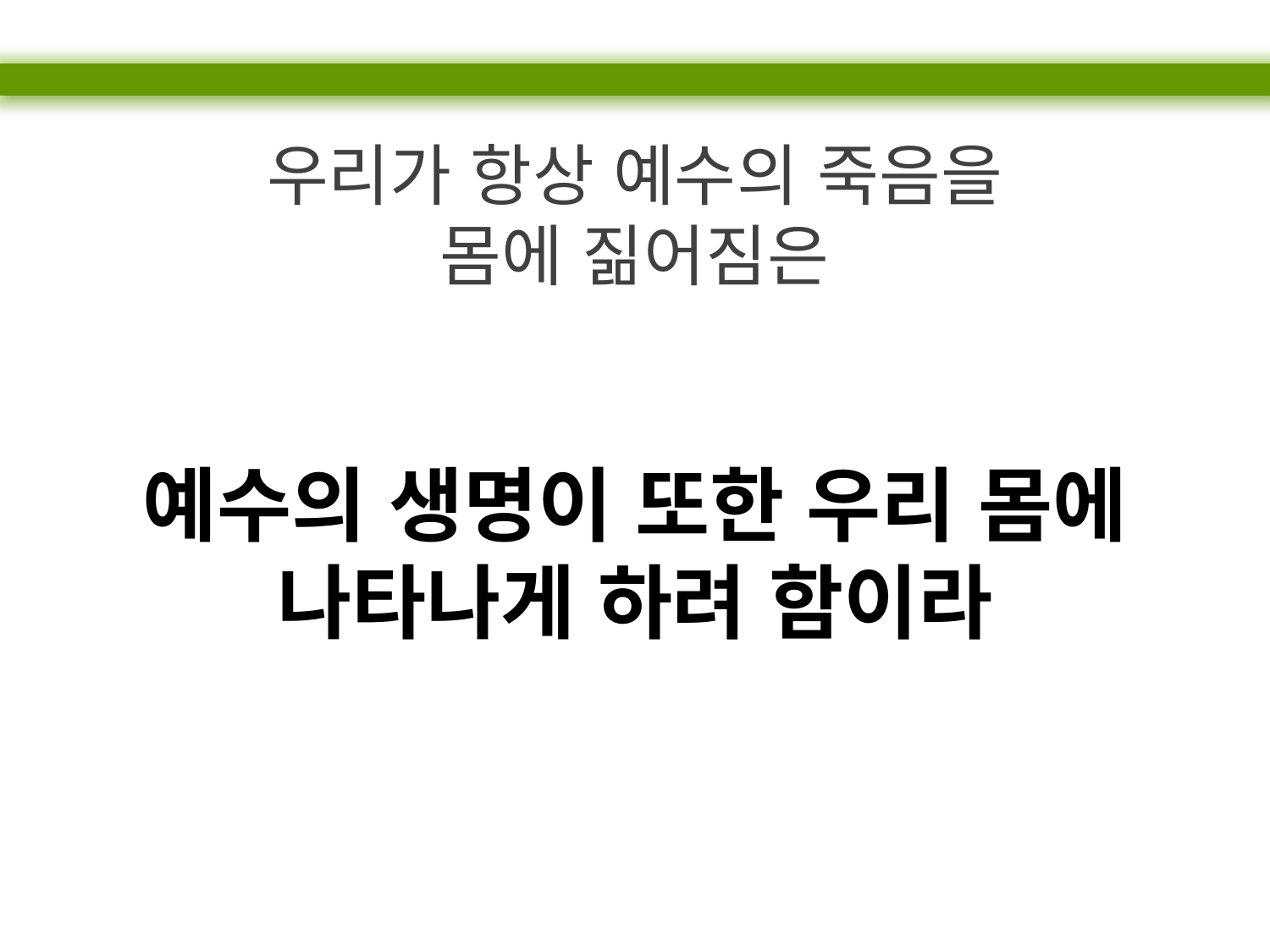

우리가 항상 예수의 죽음을
몸에 짊어짐은
예수의 생명이 또한 우리 몸에 나타나게 하려 함이라